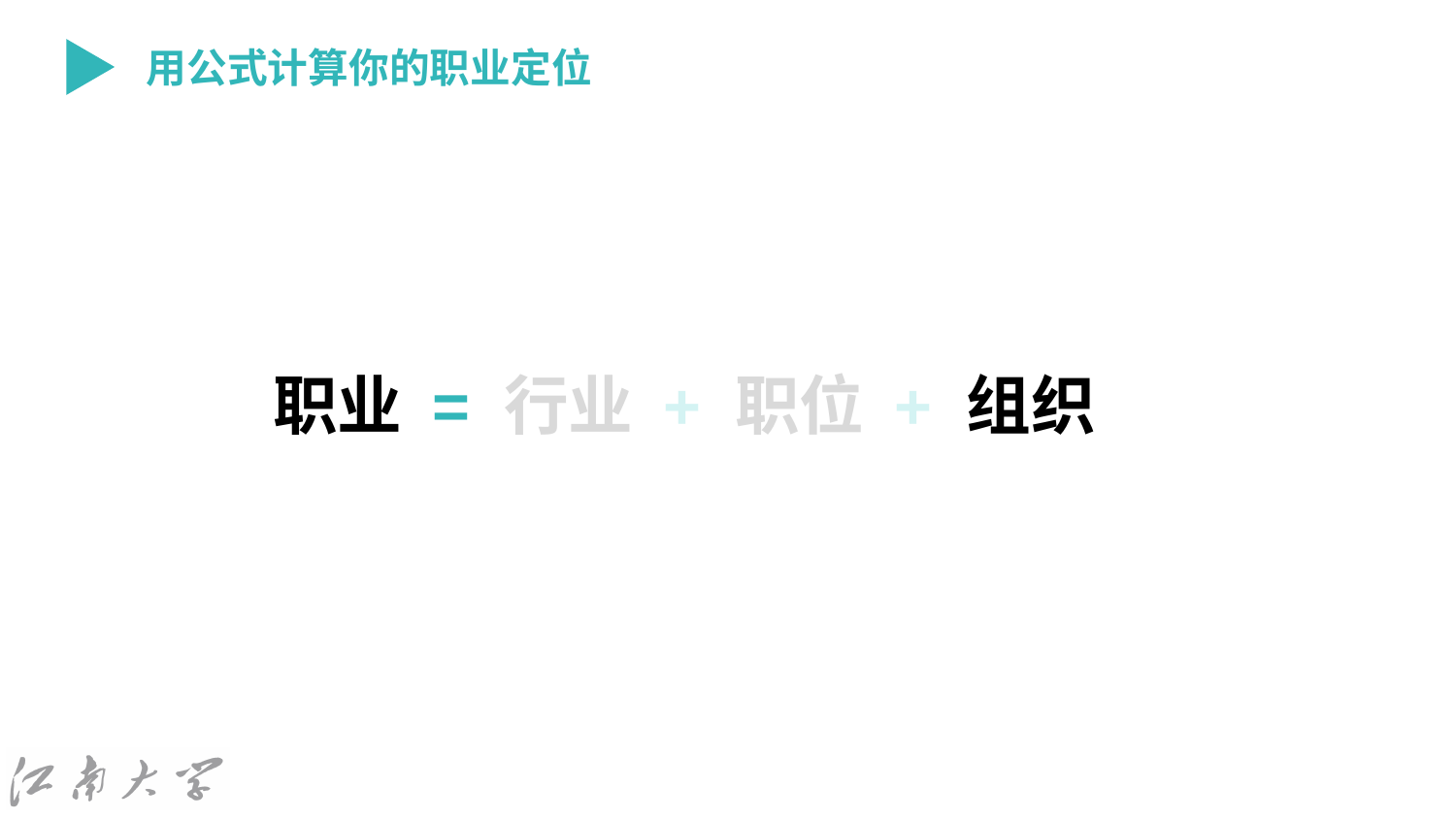

用公式计算你的职业定位

职业 = 行业 + 职位 + 组织